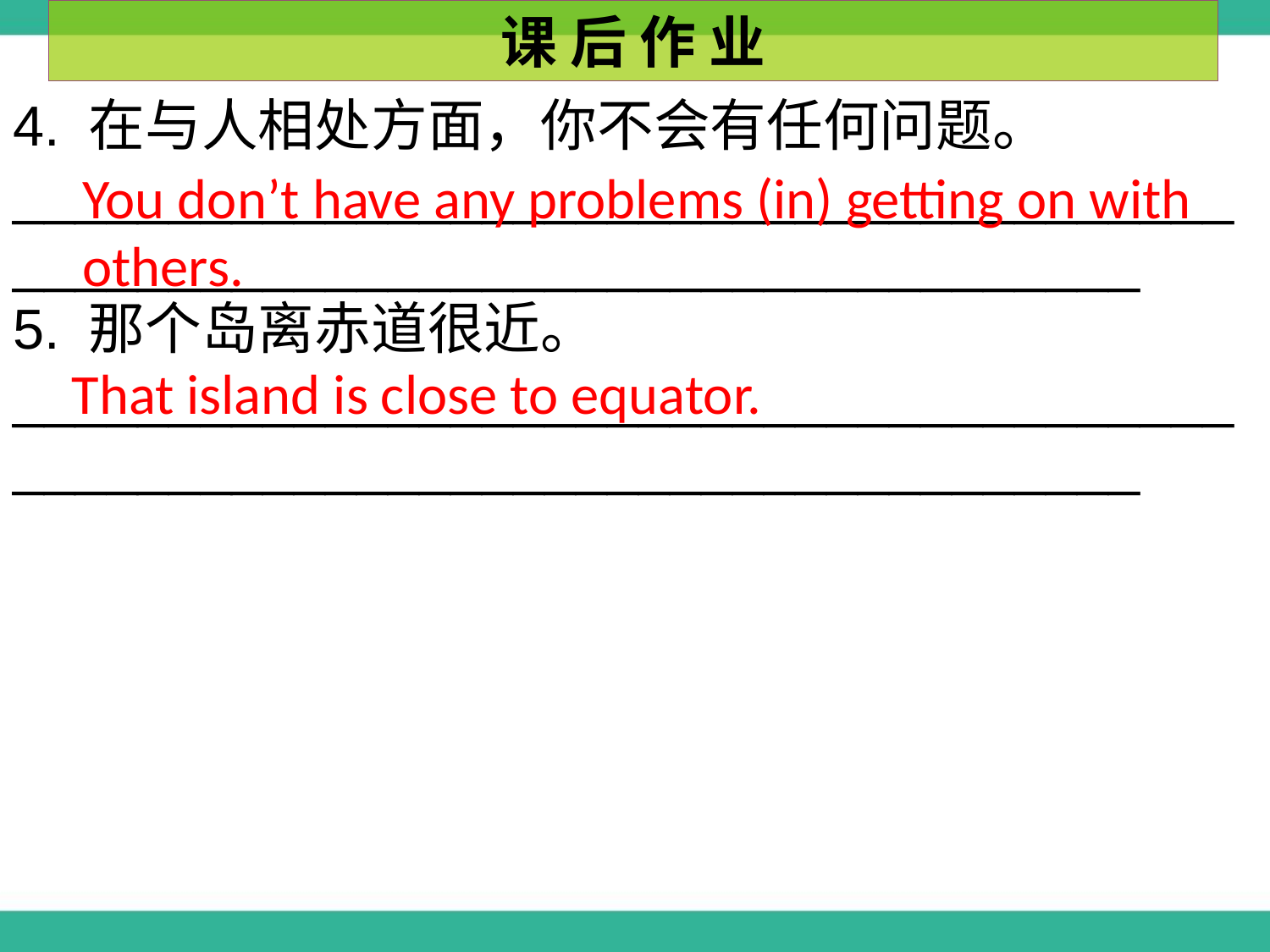

课 后 作 业
4. 在与人相处方面，你不会有任何问题。
___________________________________________________________________________
5. 那个岛离赤道很近。
___________________________________________________________________________
You don’t have any problems (in) getting on with others.
 That island is close to equator.